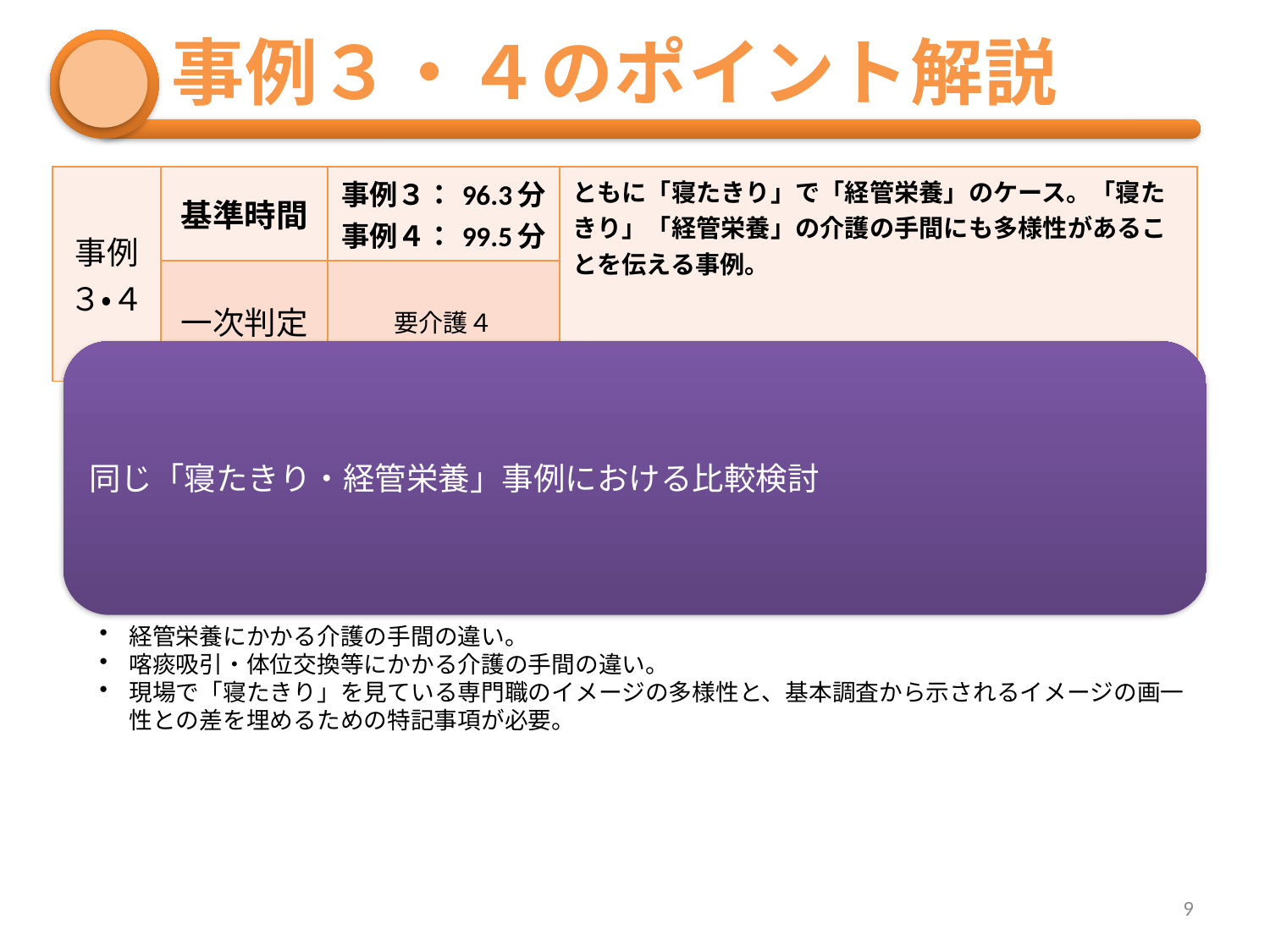

# 事例３・４のポイント解説
| 事例 ３・４ | 基準時間 | 事例３：96.3分 事例４：99.5分 | ともに「寝たきり」で「経管栄養」のケース。「寝たきり」「経管栄養」の介護の手間にも多様性があることを伝える事例。 |
| --- | --- | --- | --- |
|  | 一次判定 | 要介護４ |  |
同じ「寝たきり・経管栄養」事例における比較検討
経管栄養にかかる介護の手間の違い。
喀痰吸引・体位交換等にかかる介護の手間の違い。
現場で「寝たきり」を見ている専門職のイメージの多様性と、基本調査から示されるイメージの画一性との差を埋めるための特記事項が必要。
9